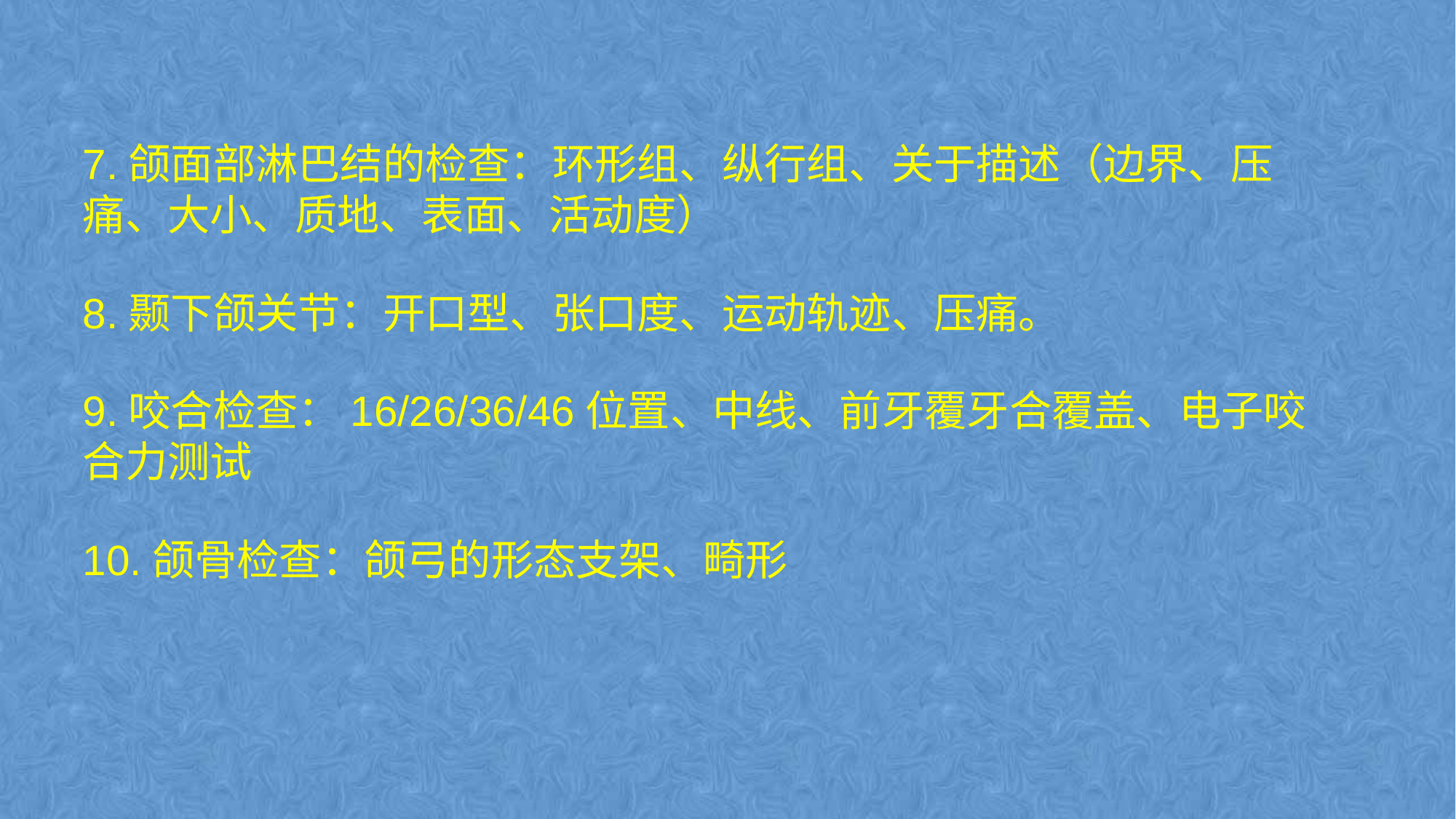

7.颌面部淋巴结的检查：环形组、纵行组、关于描述（边界、压痛、大小、质地、表面、活动度）
8.颞下颌关节：开口型、张口度、运动轨迹、压痛。
9.咬合检查：16/26/36/46位置、中线、前牙覆牙合覆盖、电子咬合力测试
10.颌骨检查：颌弓的形态支架、畸形